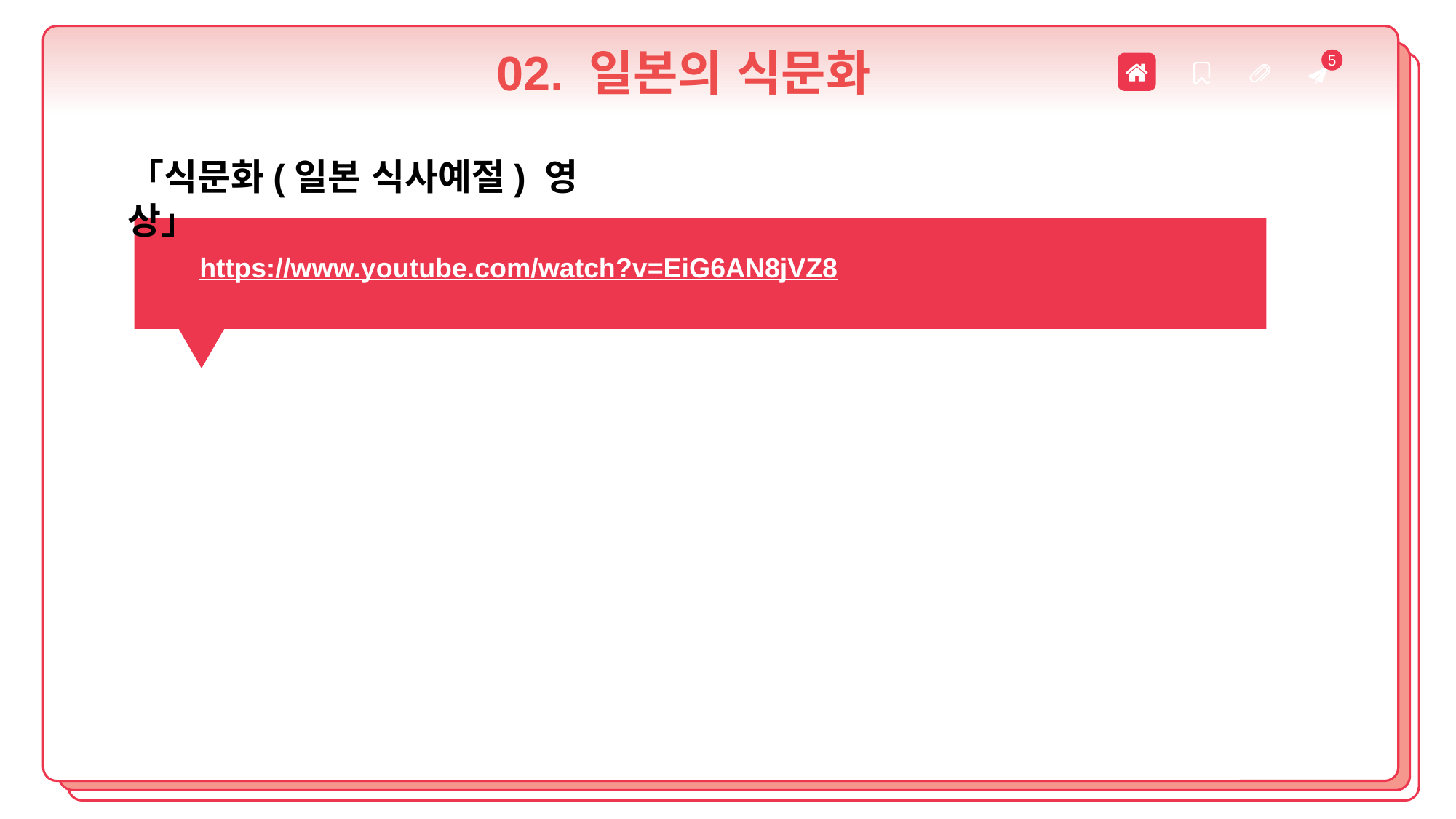

5

02. 일본의 식문화
「식문화(일본 식사예절) 영상」

https://www.youtube.com/watch?v=EiG6AN8jVZ8